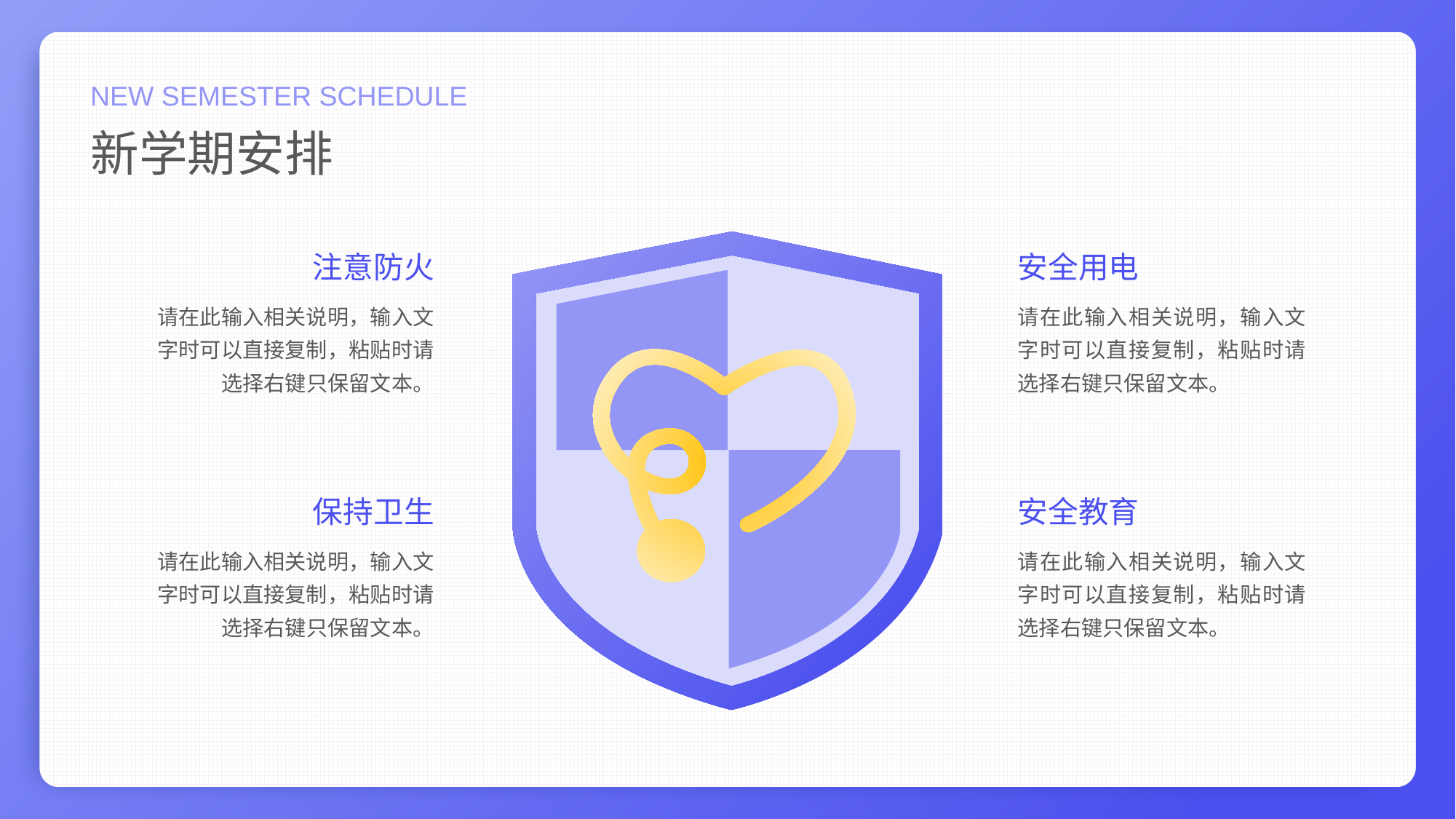

NEW SEMESTER SCHEDULE
新学期安排

注意防火
安全用电

请在此输入相关说明，输入文字时可以直接复制，粘贴时请选择右键只保留文本。
请在此输入相关说明，输入文字时可以直接复制，粘贴时请选择右键只保留文本。

保持卫生
安全教育
请在此输入相关说明，输入文字时可以直接复制，粘贴时请选择右键只保留文本。
请在此输入相关说明，输入文字时可以直接复制，粘贴时请选择右键只保留文本。